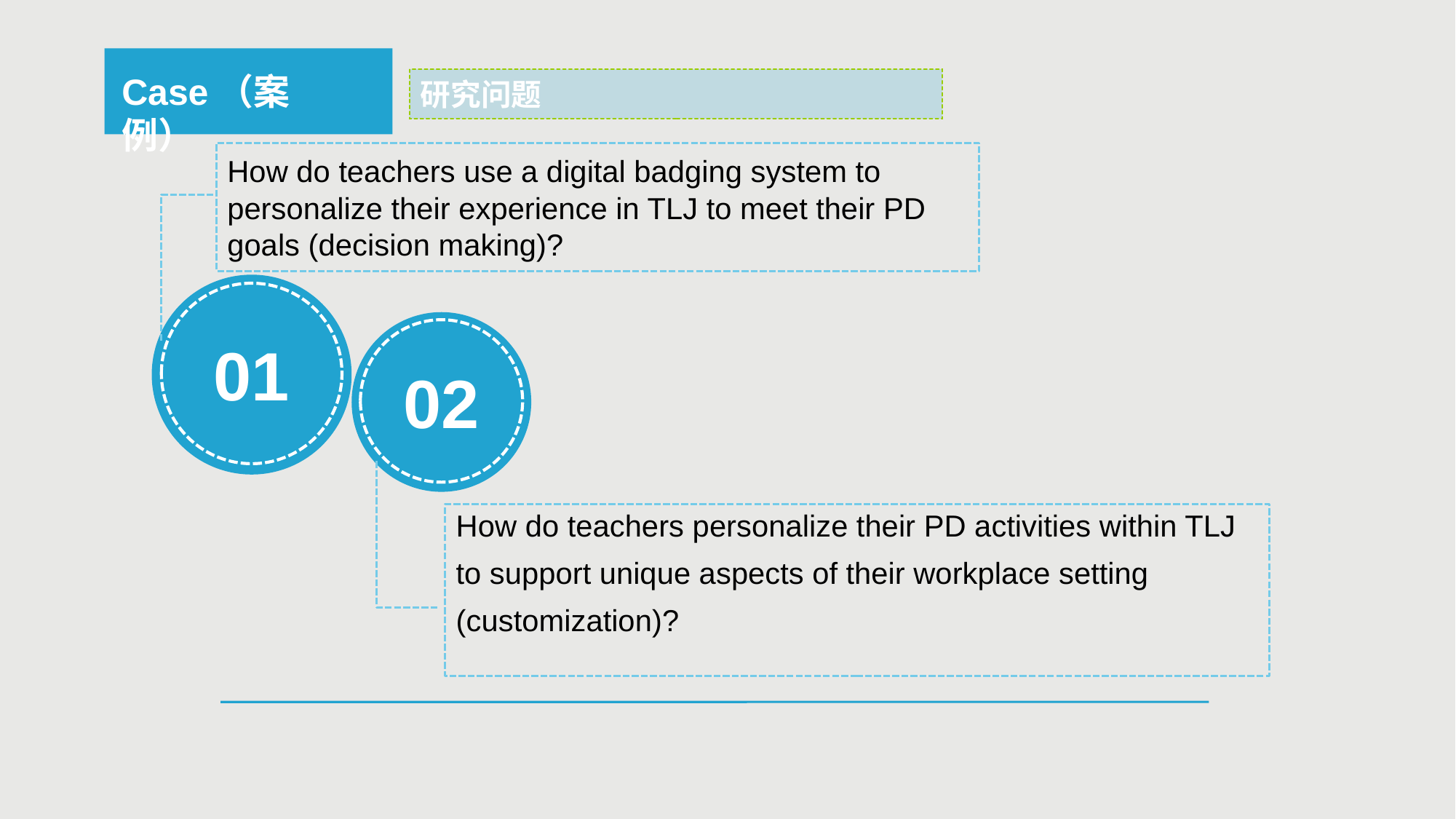

Case（案例）
研究问题
How do teachers use a digital badging system to personalize their experience in TLJ to meet their PD goals (decision making)?

01

02

How do teachers personalize their PD activities within TLJ to support unique aspects of their workplace setting (customization)?